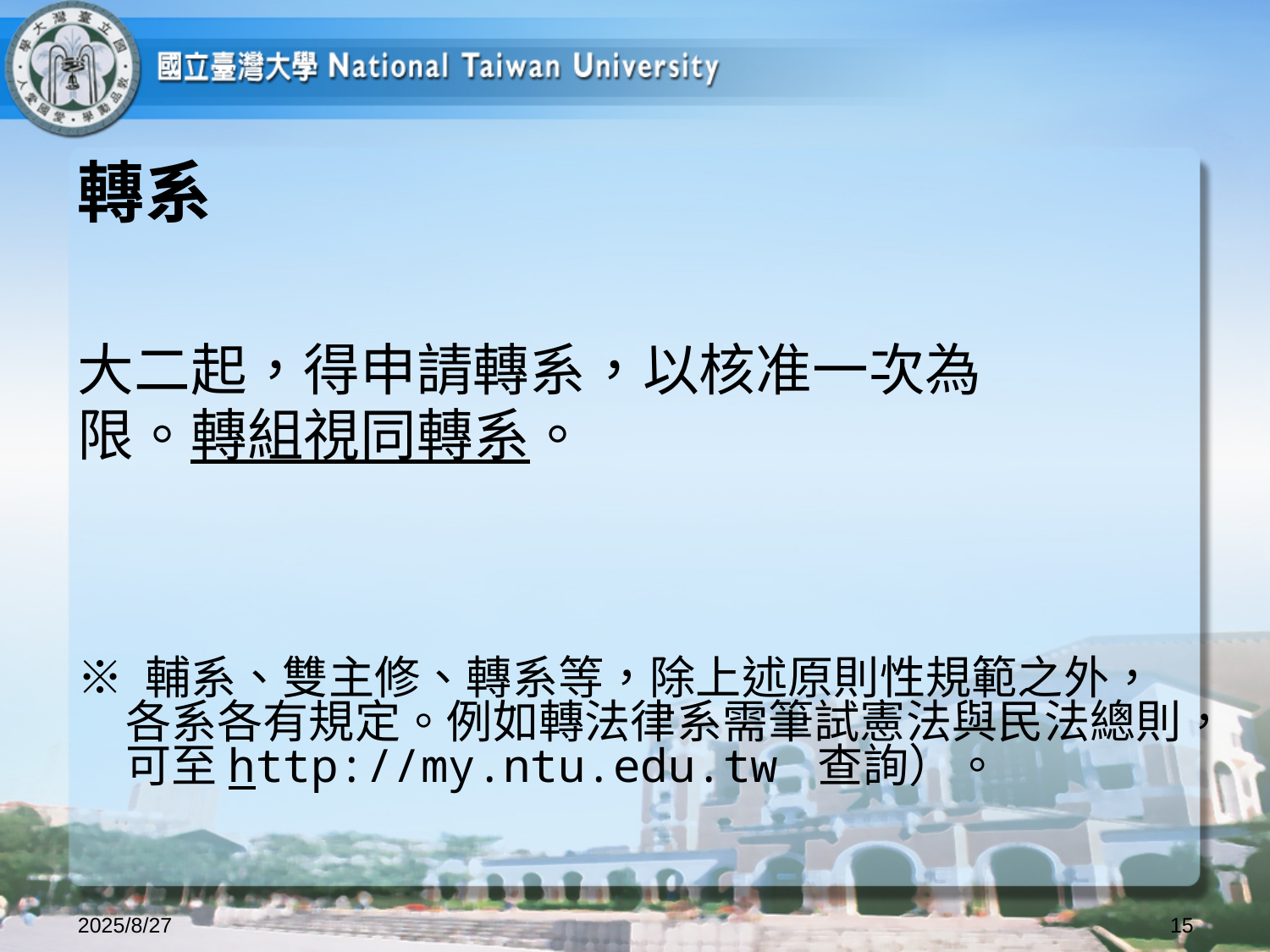

# 轉系

大二起，得申請轉系，以核准一次為
限。轉組視同轉系。

※ 輔系、雙主修、轉系等，除上述原則性規範之外，各系各有規定。例如轉法律系需筆試憲法與民法總則，可至http://my.ntu.edu.tw 查詢）。

2025/8/27
15